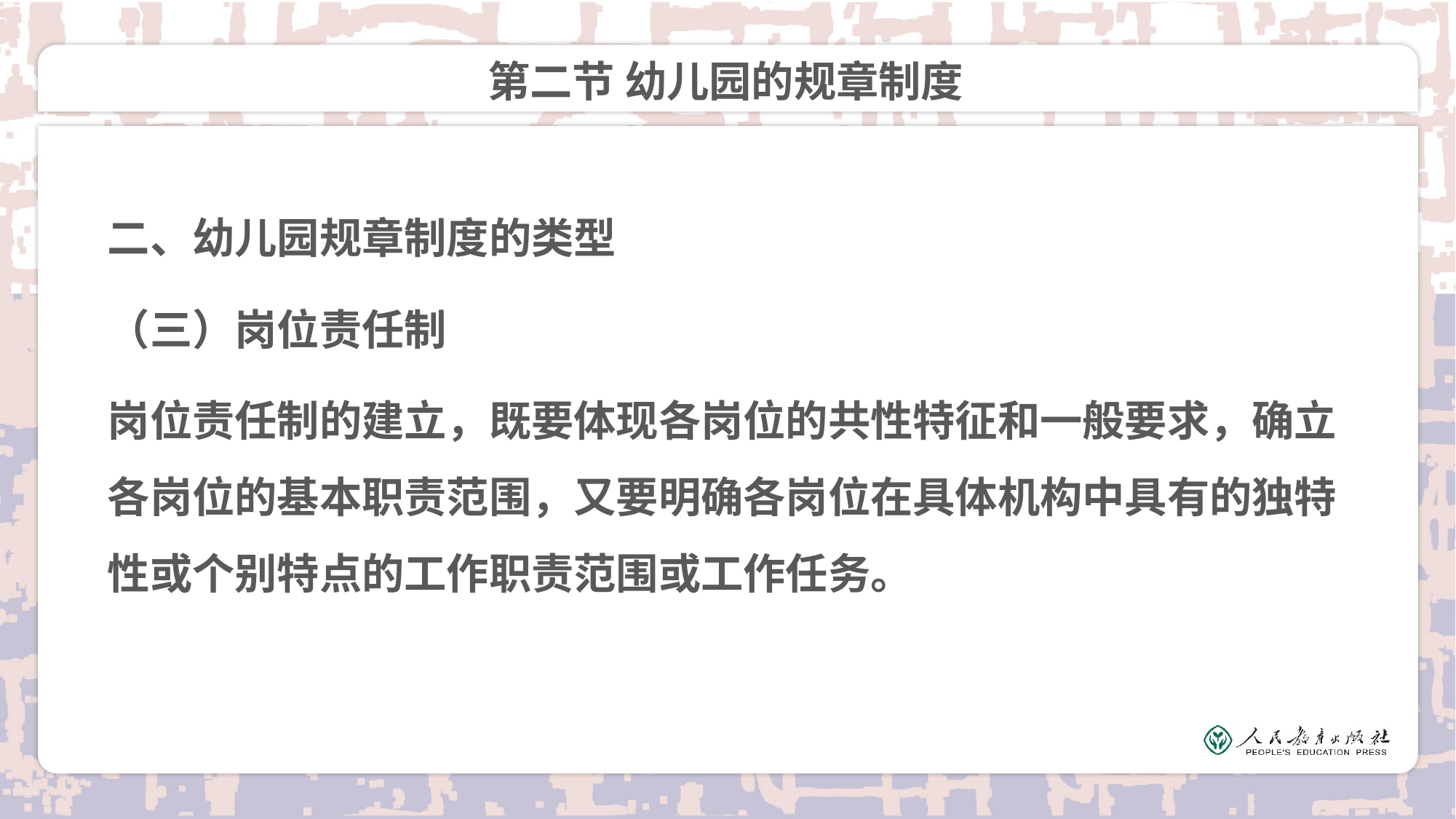

# 第二节 幼儿园的规章制度
二、幼儿园规章制度的类型
（三）岗位责任制
岗位责任制的建立，既要体现各岗位的共性特征和一般要求，确立各岗位的基本职责范围，又要明确各岗位在具体机构中具有的独特性或个别特点的工作职责范围或工作任务。